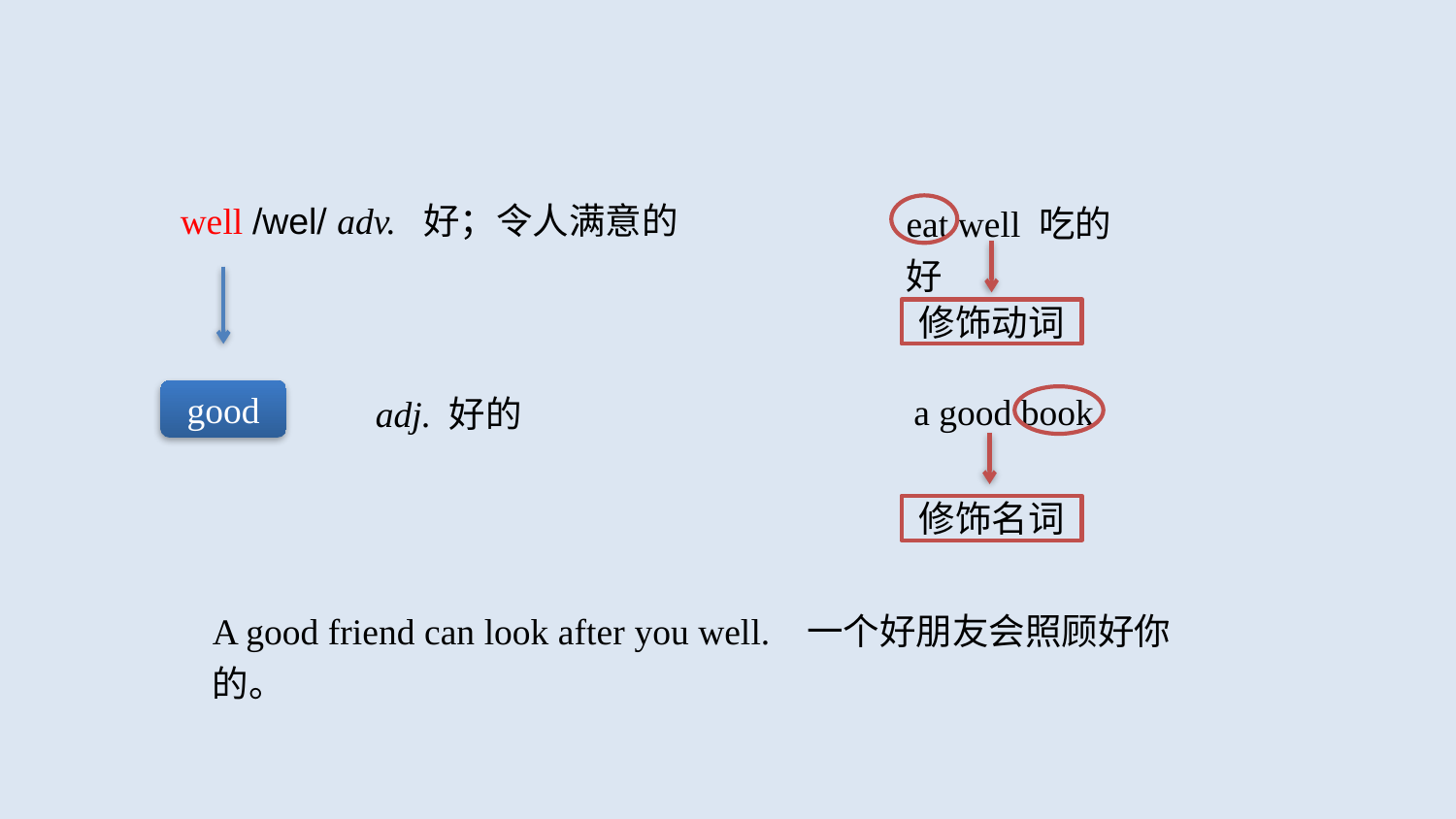

well /wel/ adv.  好；令人满意的
eat well 吃的好

修饰动词
a good book
adj. 好的
good

修饰名词
A good friend can look after you well.   一个好朋友会照顾好你的。